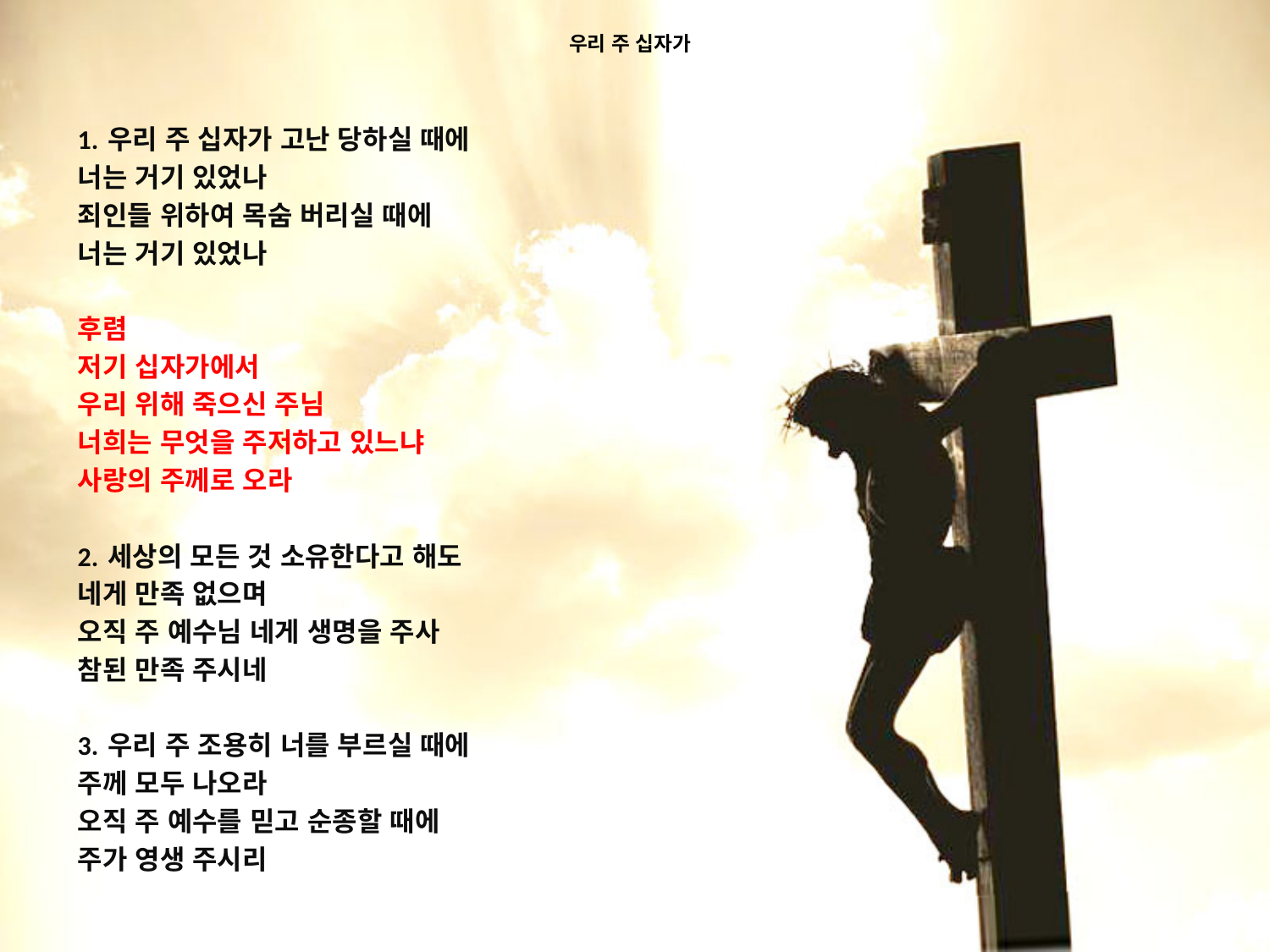

# 우리 주 십자가
1. 우리 주 십자가 고난 당하실 때에
너는 거기 있었나
죄인들 위하여 목숨 버리실 때에
너는 거기 있었나

후렴
저기 십자가에서
우리 위해 죽으신 주님
너희는 무엇을 주저하고 있느냐
사랑의 주께로 오라

2. 세상의 모든 것 소유한다고 해도
네게 만족 없으며
오직 주 예수님 네게 생명을 주사
참된 만족 주시네

3. 우리 주 조용히 너를 부르실 때에
주께 모두 나오라
오직 주 예수를 믿고 순종할 때에
주가 영생 주시리